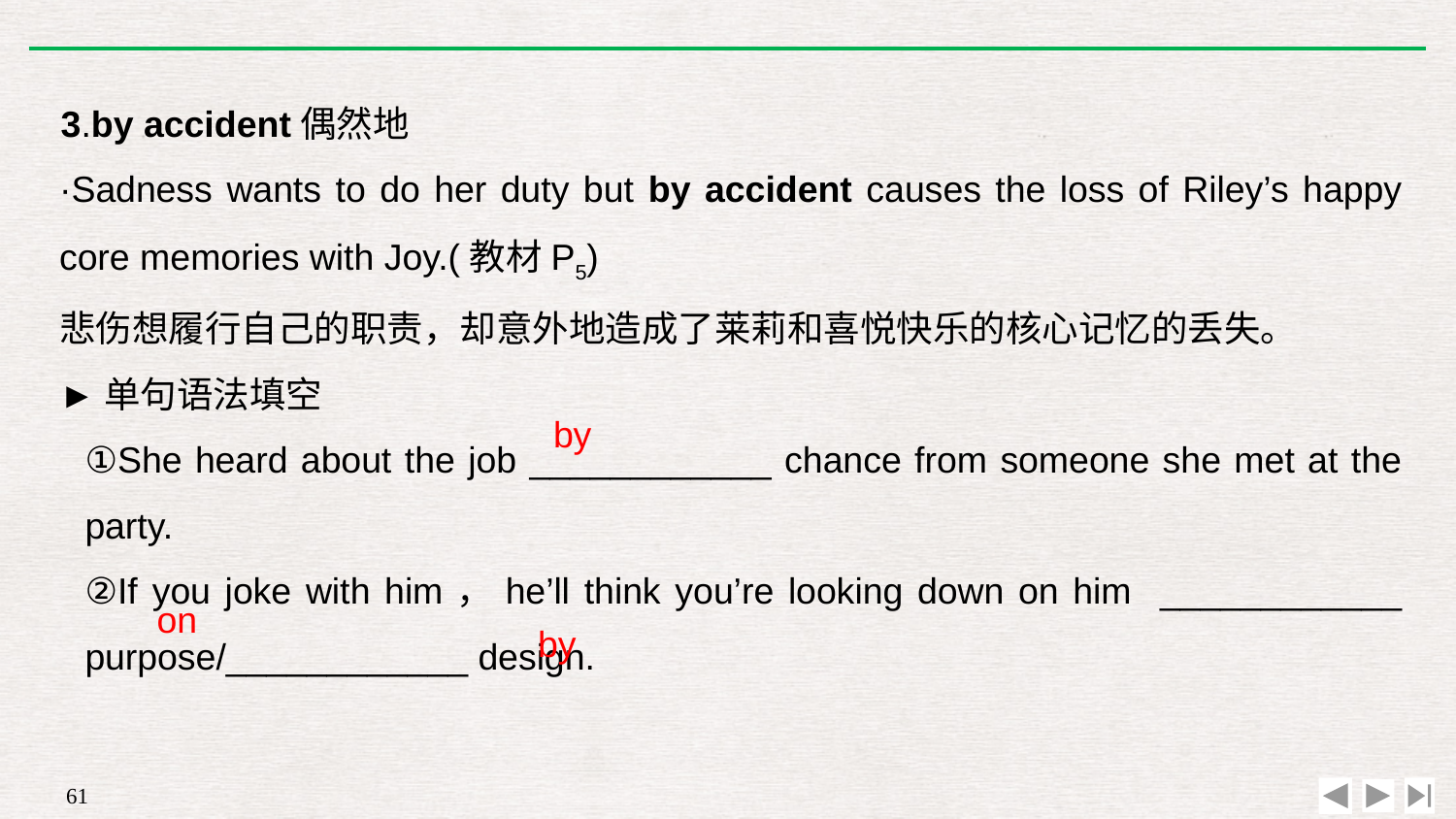

3.by accident偶然地
·Sadness wants to do her duty but by accident causes the loss of Riley’s happy core memories with Joy.(教材P5)
悲伤想履行自己的职责，却意外地造成了莱莉和喜悦快乐的核心记忆的丢失。
►单句语法填空
①She heard about the job ____________ chance from someone she met at the party.
②If you joke with him，he’ll think you’re looking down on him  ____________ purpose/____________ design.
by
on
by